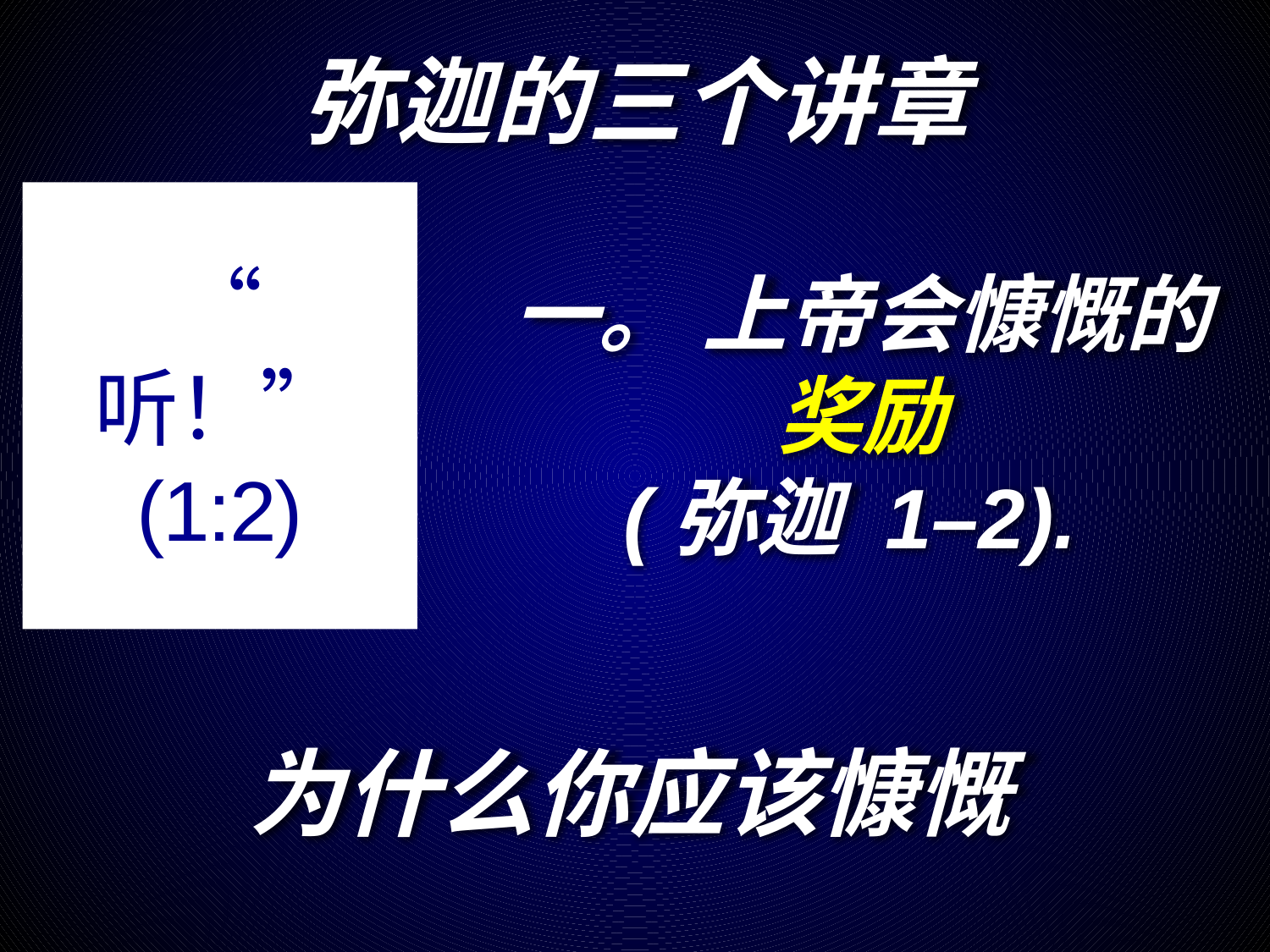

# 弥迦的三个讲章
“ 听！”
(1:2)
一。 上帝会慷慨的
奖励
(弥迦 1–2).
为什么你应该慷慨